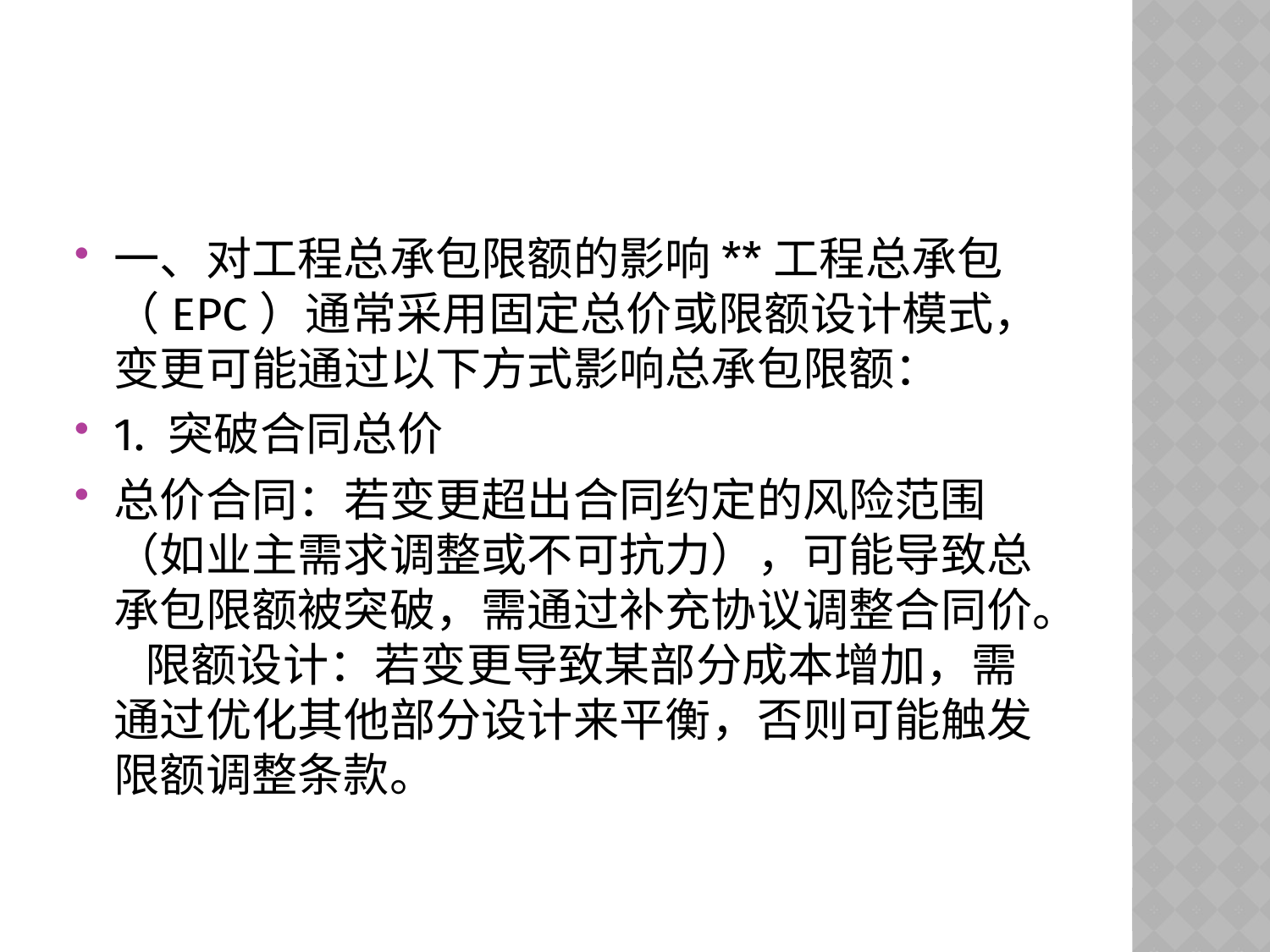

#
一、对工程总承包限额的影响**工程总承包（EPC）通常采用固定总价或限额设计模式，变更可能通过以下方式影响总承包限额：
1. 突破合同总价
总价合同：若变更超出合同约定的风险范围（如业主需求调整或不可抗力），可能导致总承包限额被突破，需通过补充协议调整合同价。   限额设计：若变更导致某部分成本增加，需通过优化其他部分设计来平衡，否则可能触发限额调整条款。